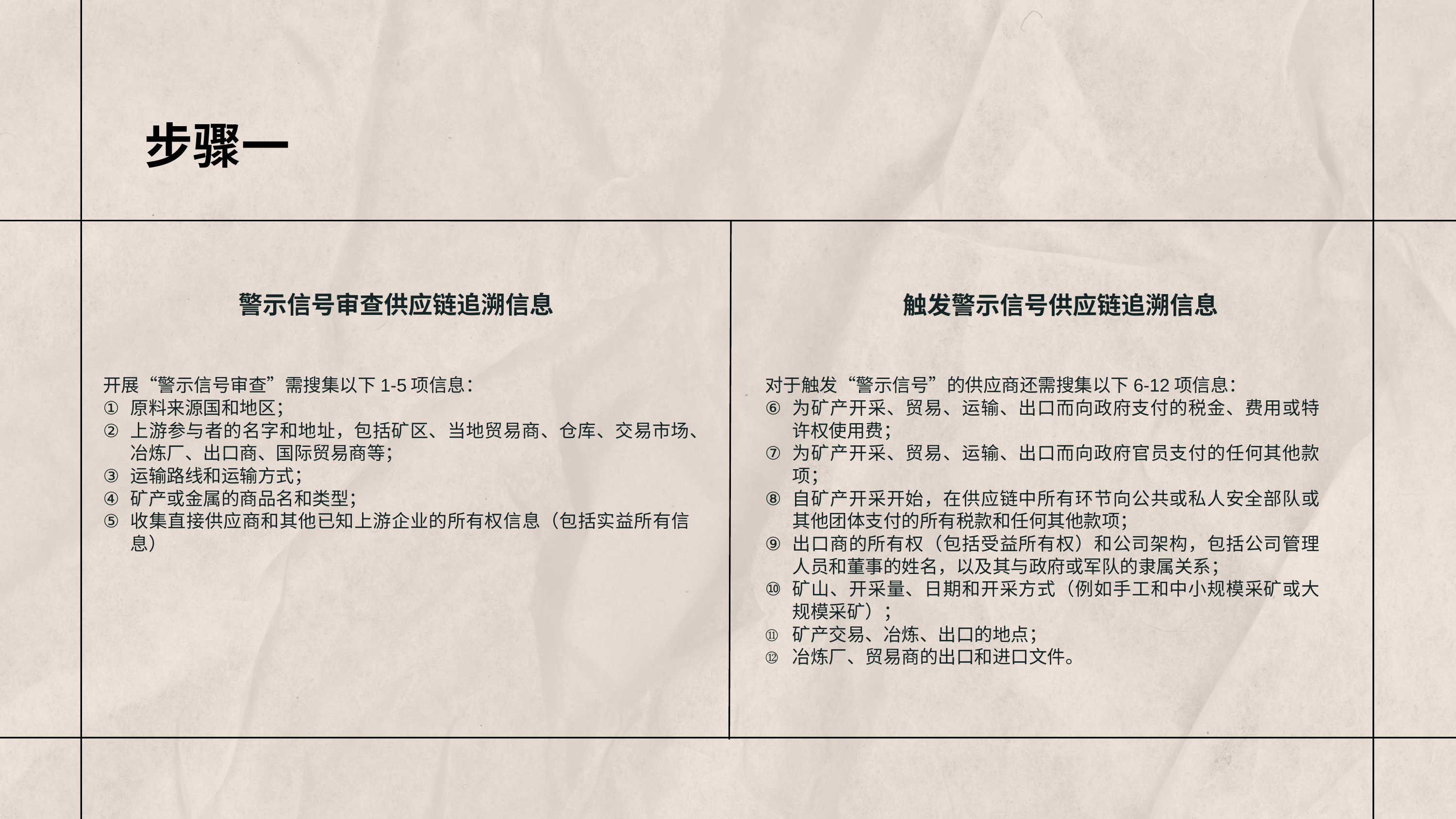

步骤一

警示信号审查供应链追溯信息
触发警示信号供应链追溯信息
开展“警示信号审查”需搜集以下1-5项信息：
原料来源国和地区；
上游参与者的名字和地址，包括矿区、当地贸易商、仓库、交易市场、冶炼厂、出口商、国际贸易商等；
运输路线和运输方式；
矿产或金属的商品名和类型；
收集直接供应商和其他已知上游企业的所有权信息（包括实益所有信息）
对于触发“警示信号”的供应商还需搜集以下6-12项信息：
为矿产开采、贸易、运输、出口而向政府支付的税金、费用或特许权使用费；
为矿产开采、贸易、运输、出口而向政府官员支付的任何其他款项；
自矿产开采开始，在供应链中所有环节向公共或私人安全部队或其他团体支付的所有税款和任何其他款项；
出口商的所有权（包括受益所有权）和公司架构，包括公司管理人员和董事的姓名，以及其与政府或军队的隶属关系；
矿山、开采量、日期和开采方式（例如手工和中小规模采矿或大规模采矿）；
矿产交易、冶炼、出口的地点；
冶炼厂、贸易商的出口和进口文件。